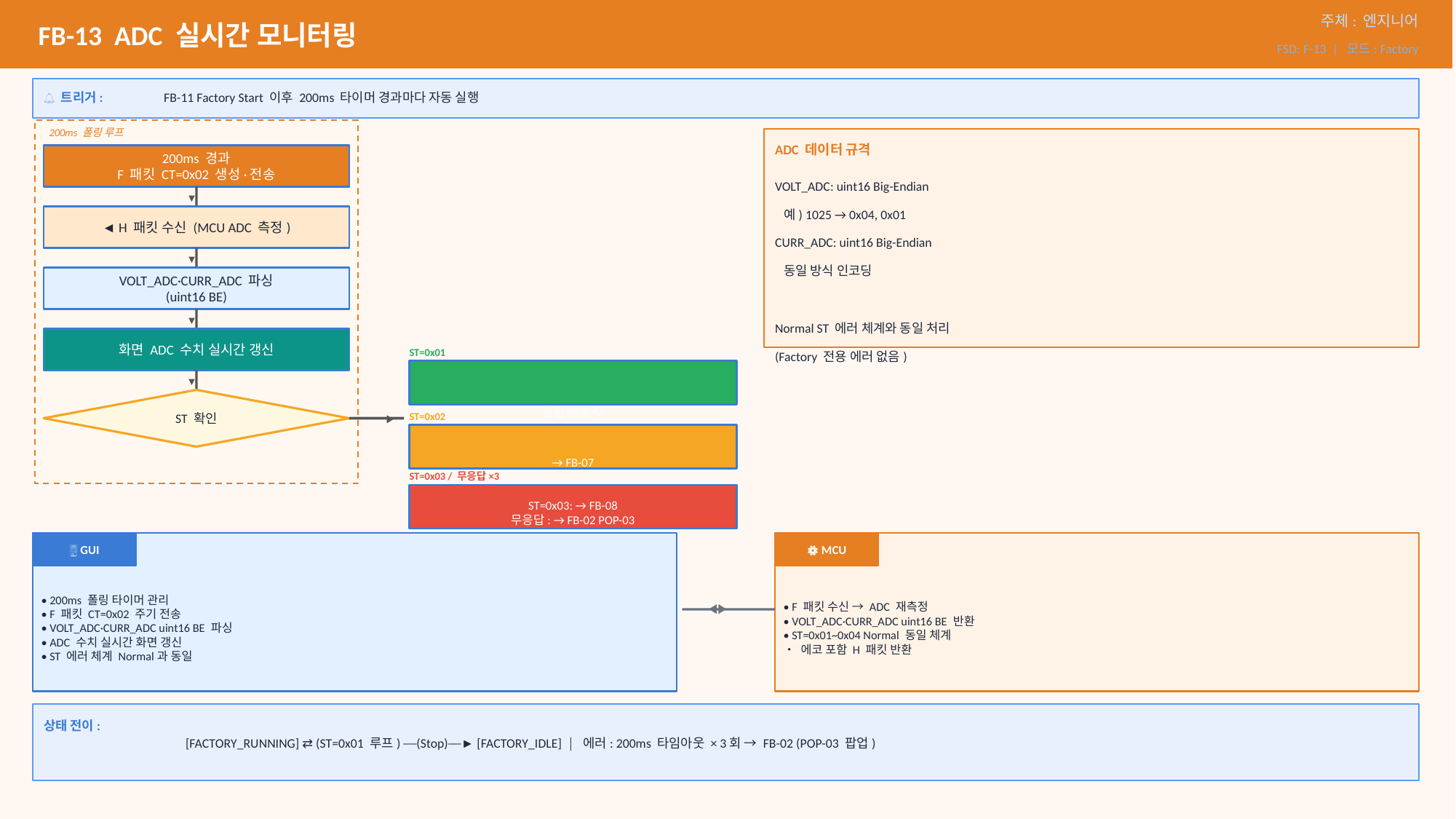

FB-13  ADC 실시간 모니터링
주체: 엔지니어
FSD: F-13  |  모드: Factory

🔔 트리거:
FB-11 Factory Start 이후 200ms 타이머 경과마다 자동 실행

200ms 폴링 루프

ADC 데이터 규격

200ms 경과
F 패킷 CT=0x02 생성·전송
VOLT_ADC: uint16 Big-Endian

▼
  예) 1025 → 0x04, 0x01

◄ H 패킷 수신 (MCU ADC 측정)
CURR_ADC: uint16 Big-Endian

▼
  동일 방식 인코딩

VOLT_ADC·CURR_ADC 파싱
(uint16 BE)

▼
Normal ST 에러 체계와 동일 처리

화면 ADC 수치 실시간 갱신
(Factory 전용 에러 없음)
ST=0x01

▼

ST 확인
폴링 계속 ↻
▶
▶
▶
ST=0x02

→ FB-07
ST=0x03 / 무응답×3

ST=0x03: → FB-08
무응답: → FB-02 POP-03

🖥 GUI

⚙ MCU
• 200ms 폴링 타이머 관리
• F 패킷 CT=0x02 주기 전송
• VOLT_ADC·CURR_ADC uint16 BE 파싱
• ADC 수치 실시간 화면 갱신
• ST 에러 체계 Normal과 동일
• F 패킷 수신 → ADC 재측정
• VOLT_ADC·CURR_ADC uint16 BE 반환
• ST=0x01~0x04 Normal 동일 체계
• 에코 포함 H 패킷 반환
◀▶

상태 전이:
[FACTORY_RUNNING] ⇄ (ST=0x01 루프) ──(Stop)──► [FACTORY_IDLE]  │  에러: 200ms 타임아웃 × 3회 → FB-02 (POP-03 팝업)